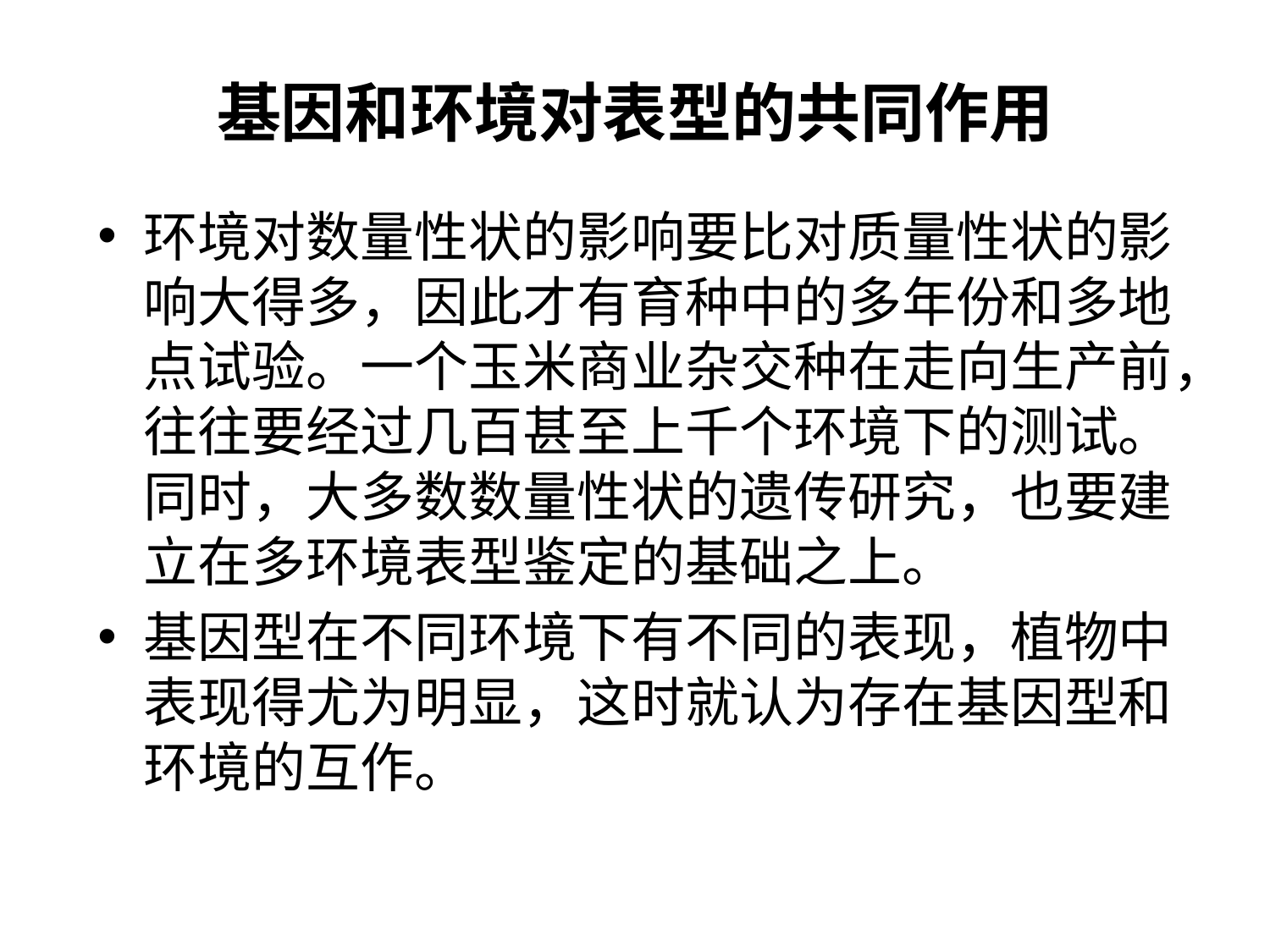

# 基因和环境对表型的共同作用
环境对数量性状的影响要比对质量性状的影响大得多，因此才有育种中的多年份和多地点试验。一个玉米商业杂交种在走向生产前，往往要经过几百甚至上千个环境下的测试。同时，大多数数量性状的遗传研究，也要建立在多环境表型鉴定的基础之上。
基因型在不同环境下有不同的表现，植物中表现得尤为明显，这时就认为存在基因型和环境的互作。